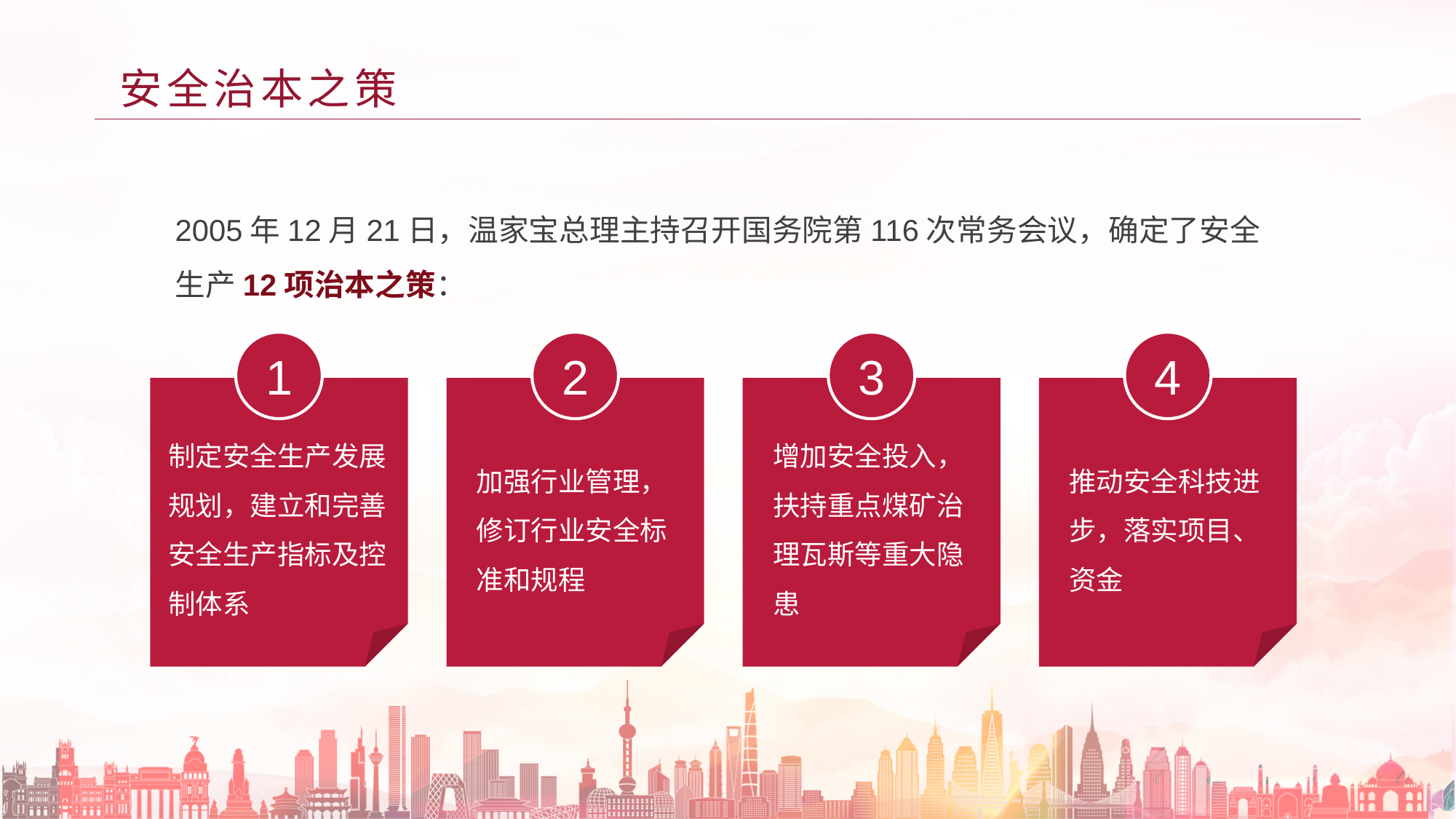

安全治本之策
2005年12月21日，温家宝总理主持召开国务院第116次常务会议，确定了安全生产12项治本之策：
1
2
3
4

制定安全生产发展规划，建立和完善安全生产指标及控制体系

加强行业管理，修订行业安全标准和规程

增加安全投入，扶持重点煤矿治理瓦斯等重大隐患

推动安全科技进步，落实项目、资金